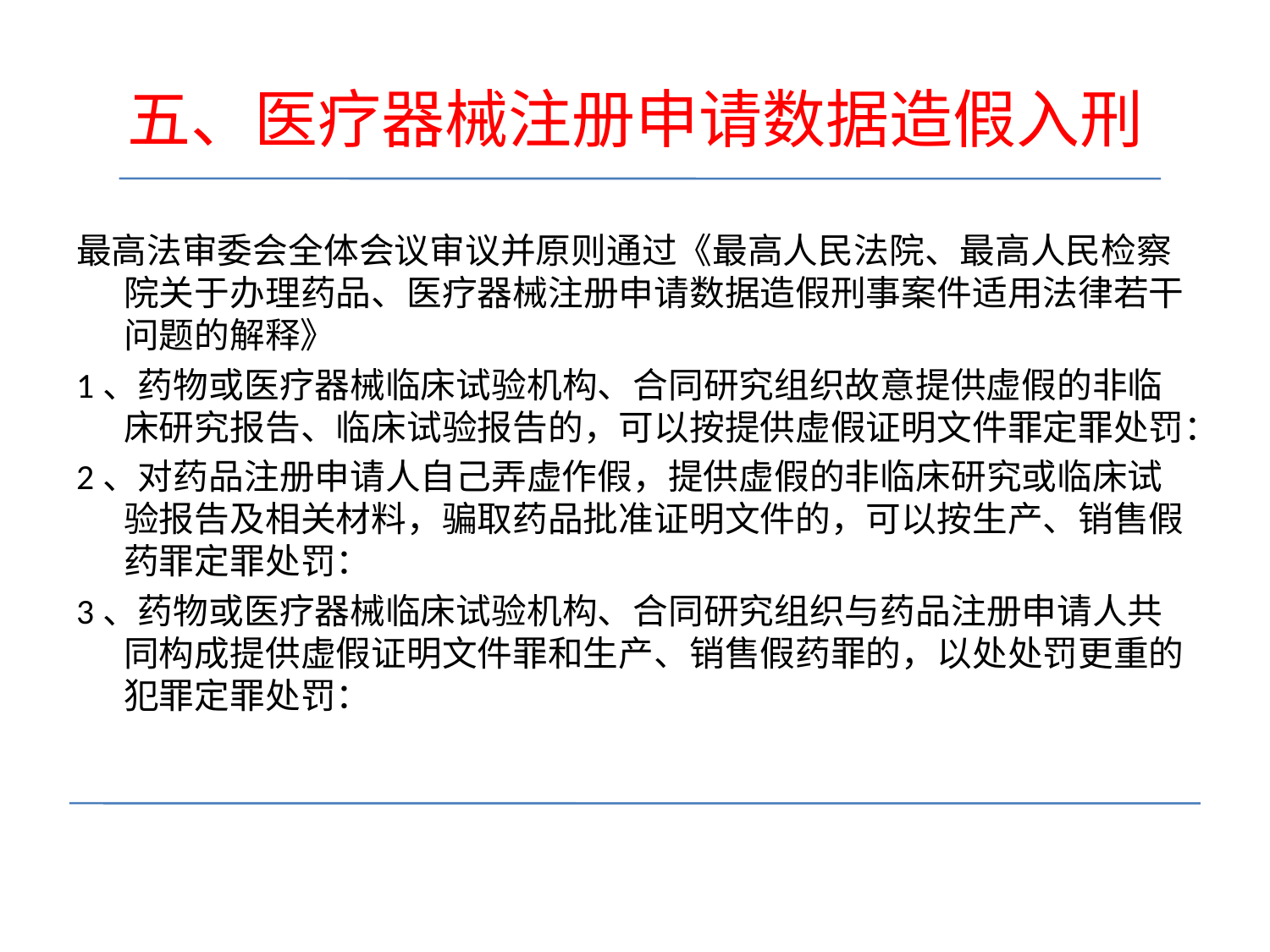

# 五、医疗器械注册申请数据造假入刑
最高法审委会全体会议审议并原则通过《最高人民法院、最高人民检察院关于办理药品、医疗器械注册申请数据造假刑事案件适用法律若干问题的解释》
1、药物或医疗器械临床试验机构、合同研究组织故意提供虚假的非临床研究报告、临床试验报告的，可以按提供虚假证明文件罪定罪处罚：
2、对药品注册申请人自己弄虚作假，提供虚假的非临床研究或临床试验报告及相关材料，骗取药品批准证明文件的，可以按生产、销售假药罪定罪处罚：
3、药物或医疗器械临床试验机构、合同研究组织与药品注册申请人共同构成提供虚假证明文件罪和生产、销售假药罪的，以处处罚更重的犯罪定罪处罚：